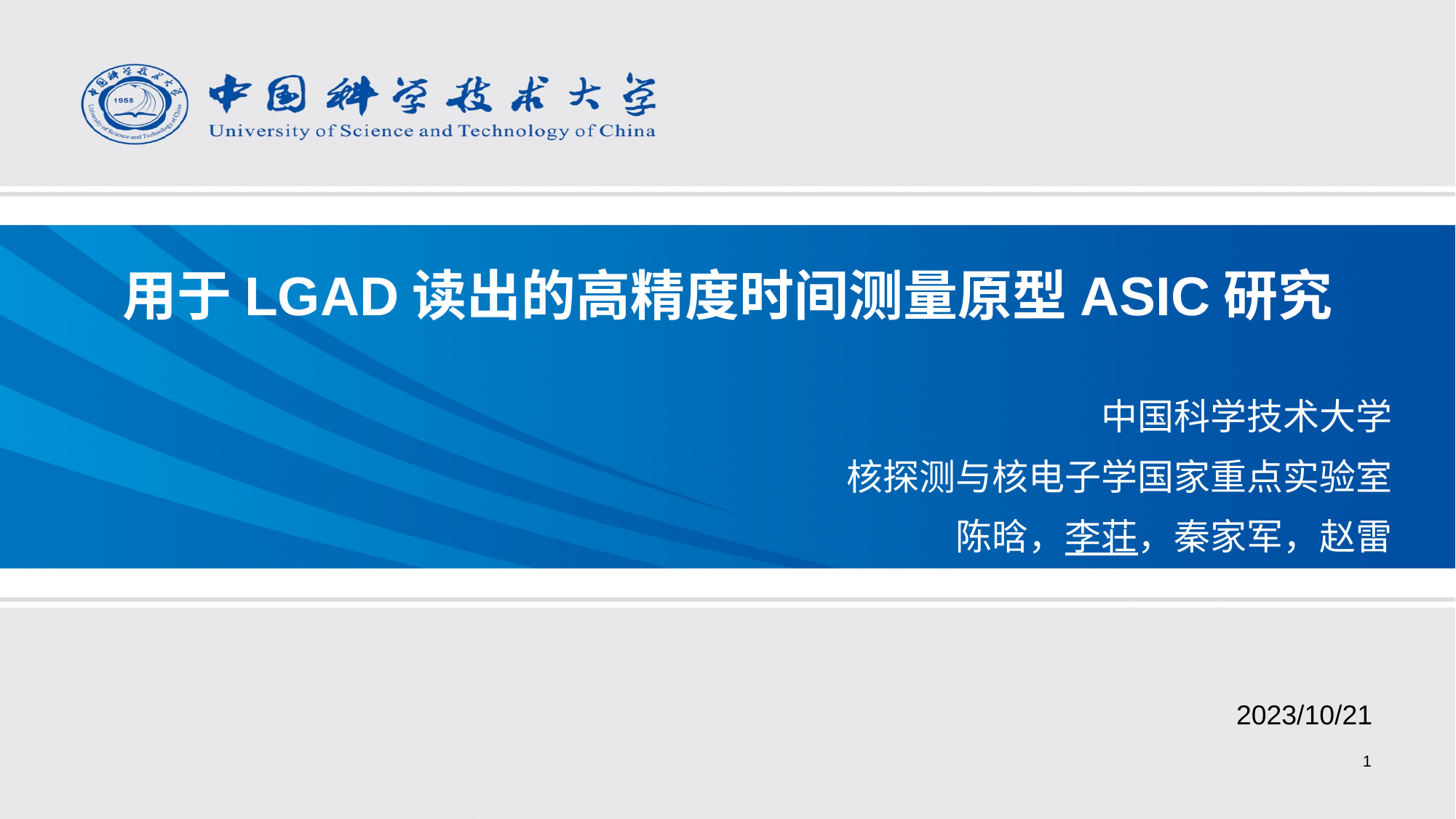

# 用于LGAD读出的高精度时间测量原型ASIC研究
中国科学技术大学
核探测与核电子学国家重点实验室
陈晗，李荘，秦家军，赵雷

2023/10/21
1